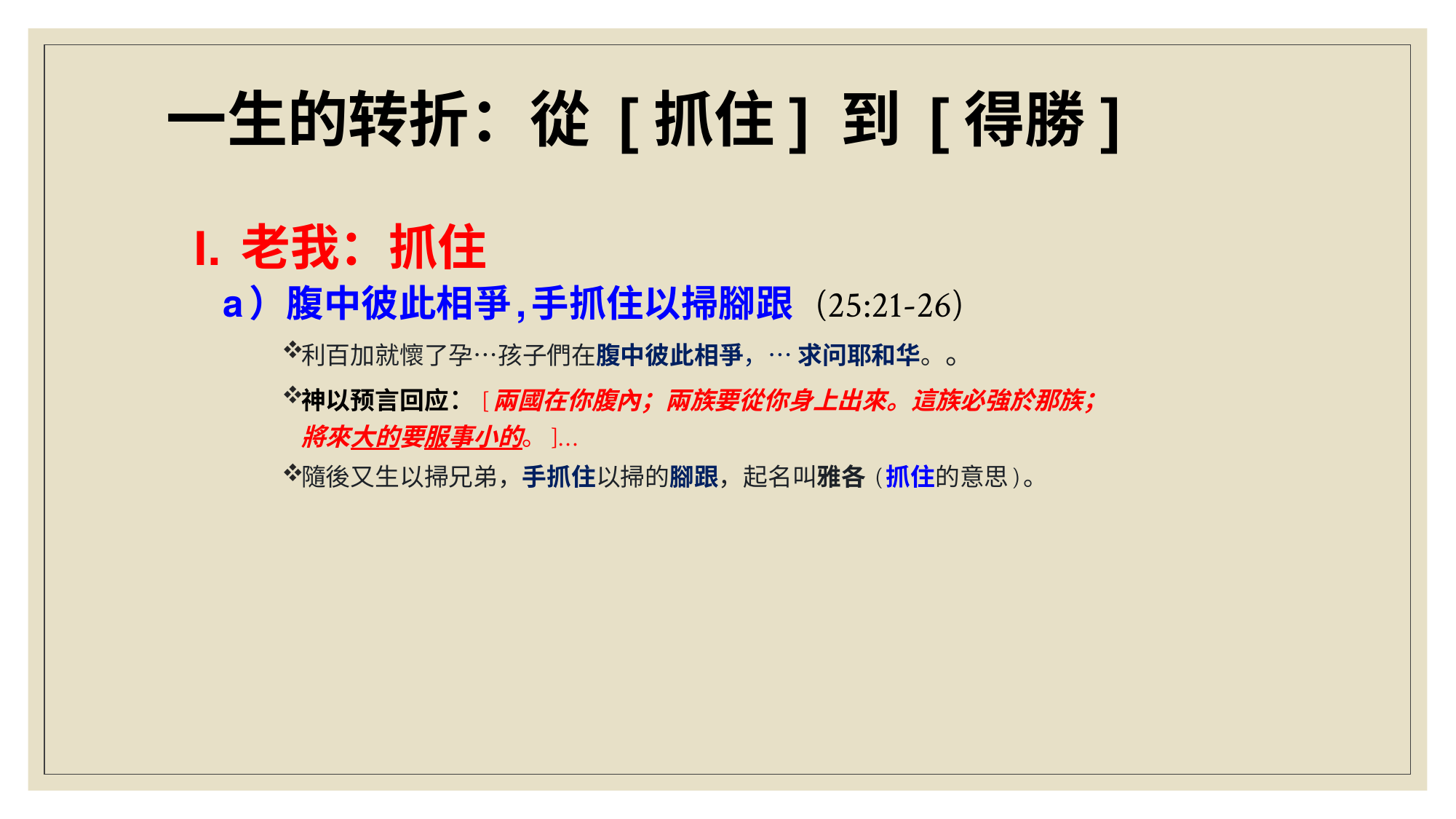

# 一生的转折：從 [抓住] 到 [得勝]

I. 老我：抓住
a）腹中彼此相爭,手抓住以掃腳跟  (25:21-26)
利百加就懷了孕…孩子們在腹中彼此相爭，… 求问耶和华。。
神以预言回应：[兩國在你腹內；兩族要從你身上出來。這族必強於那族；將來大的要服事小的。]…
隨後又生以掃兄弟，手抓住以掃的腳跟，起名叫雅各 (抓住的意思)。